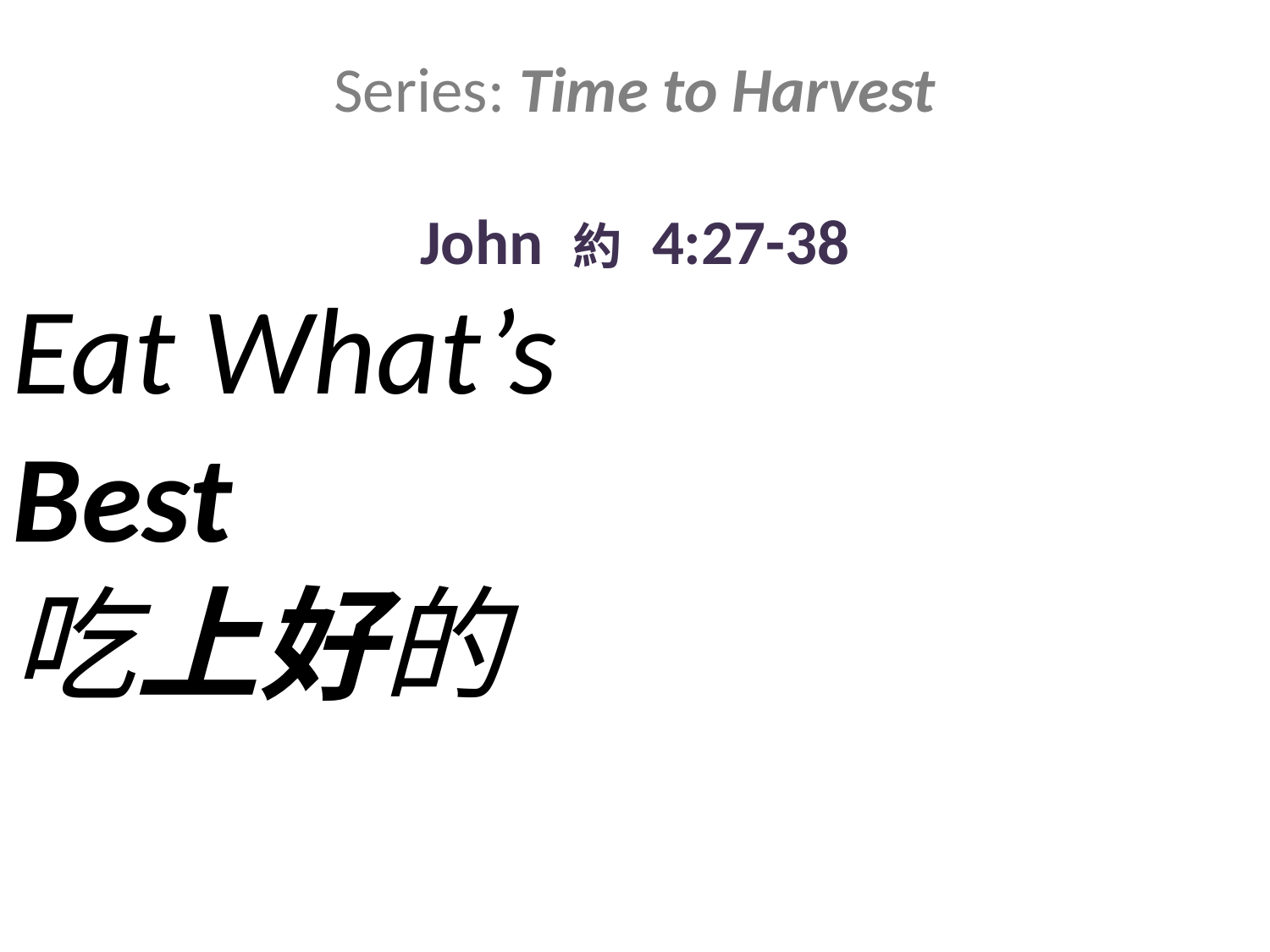

Series: Time to Harvest

John 約 4:27-38
Eat What’s
Best
吃上好的